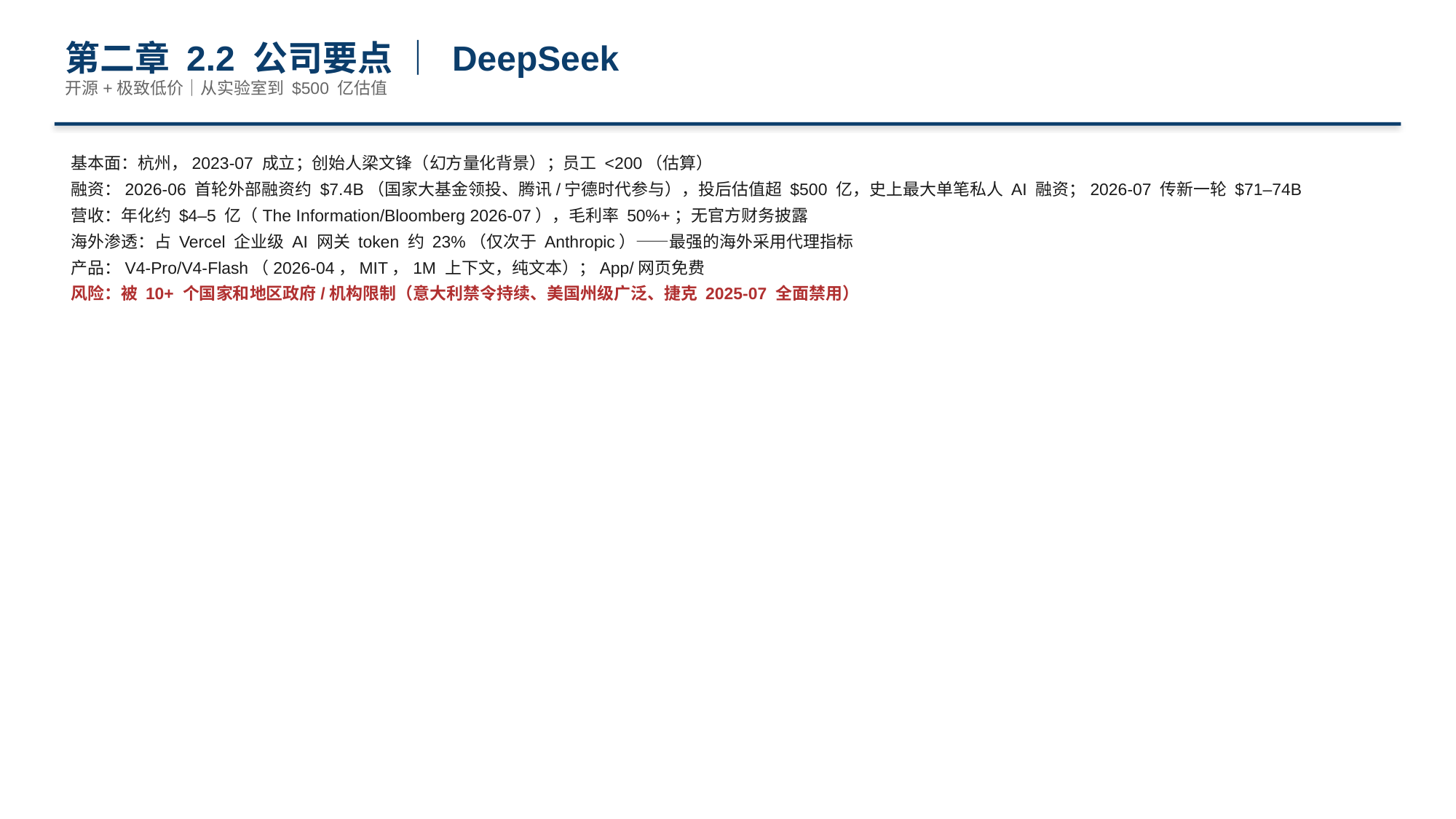

第二章 2.2 公司要点 ｜ DeepSeek
开源+极致低价｜从实验室到 $500 亿估值

基本面：杭州，2023-07 成立；创始人梁文锋（幻方量化背景）；员工 <200（估算）
融资：2026-06 首轮外部融资约 $7.4B（国家大基金领投、腾讯/宁德时代参与），投后估值超 $500 亿，史上最大单笔私人 AI 融资；2026-07 传新一轮 $71–74B
营收：年化约 $4–5 亿（The Information/Bloomberg 2026-07），毛利率 50%+；无官方财务披露
海外渗透：占 Vercel 企业级 AI 网关 token 约 23%（仅次于 Anthropic）——最强的海外采用代理指标
产品：V4-Pro/V4-Flash（2026-04，MIT，1M 上下文，纯文本）；App/网页免费
风险：被 10+ 个国家和地区政府/机构限制（意大利禁令持续、美国州级广泛、捷克 2025-07 全面禁用）